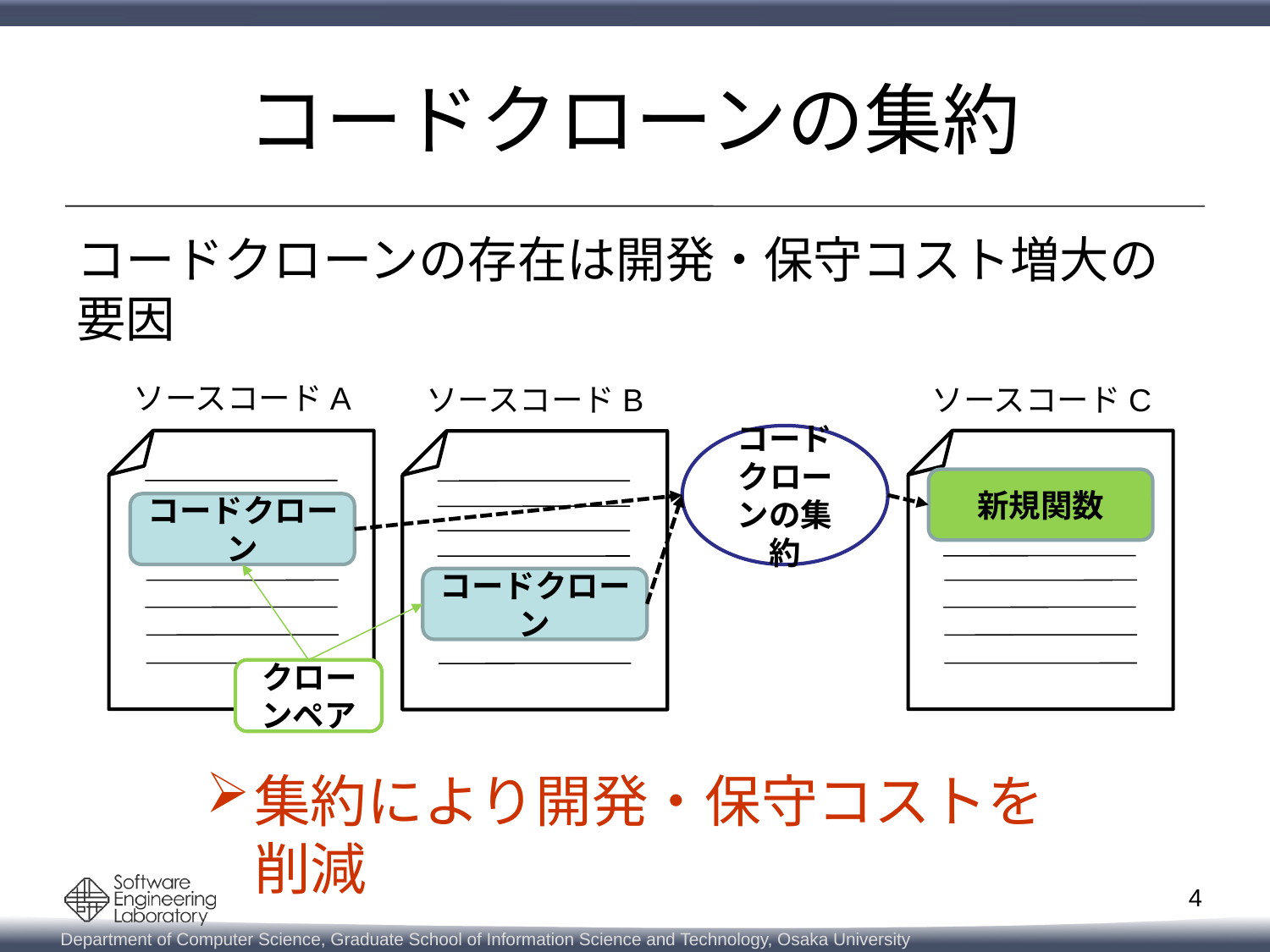

# コードクローンの集約
コードクローンの存在は開発・保守コスト増大の要因

ソースコードA
ソースコードB
ソースコードC
コード
クローンの集約

新規関数
コードクローン
コードクローン
クローンペア
集約により開発・保守コストを削減

4